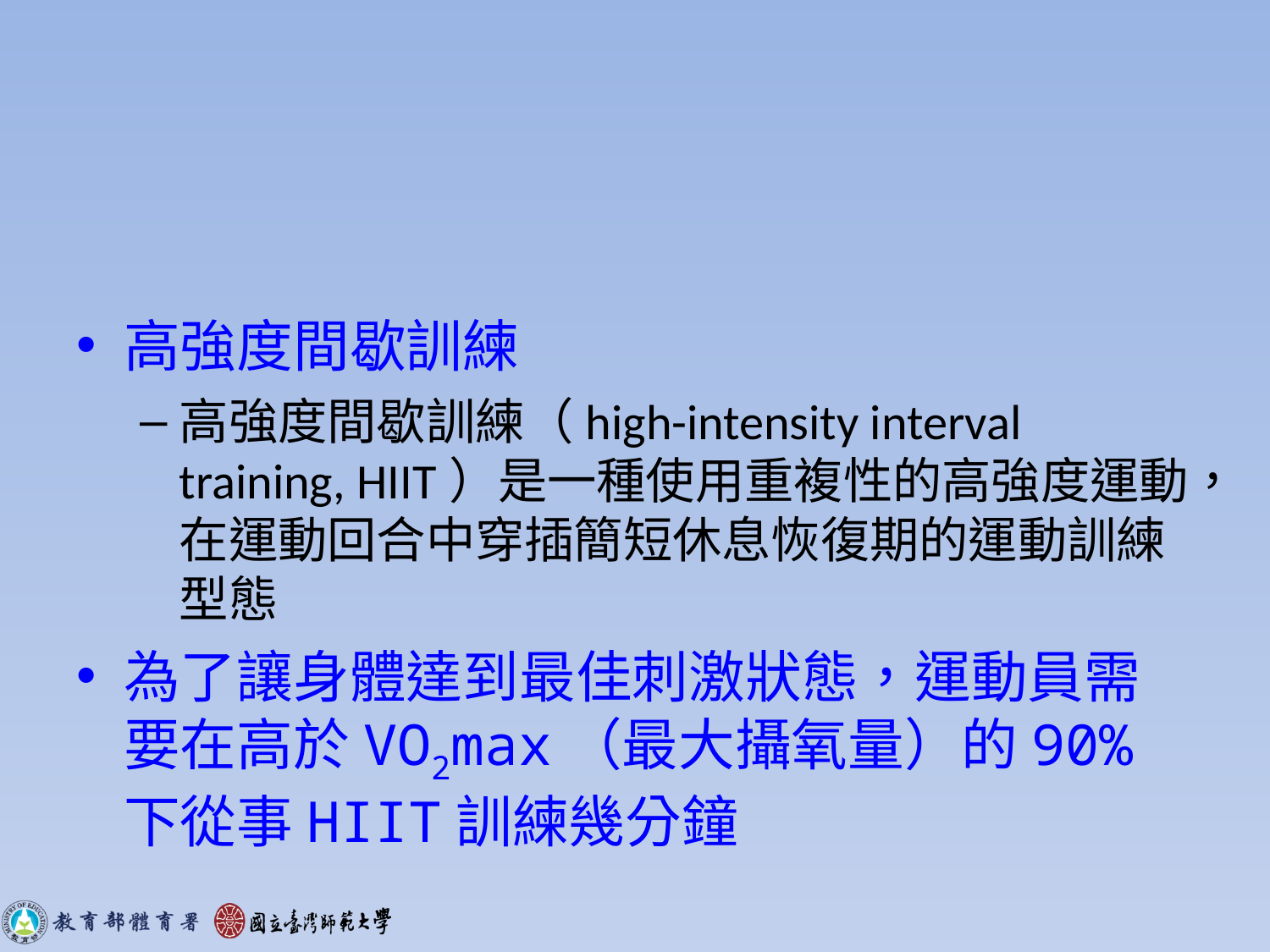

#

高強度間歇訓練
高強度間歇訓練（high-intensity interval training, HIIT）是一種使用重複性的高強度運動，在運動回合中穿插簡短休息恢復期的運動訓練型態
為了讓身體達到最佳刺激狀態，運動員需要在高於VO2max（最大攝氧量）的90%下從事HIIT訓練幾分鐘